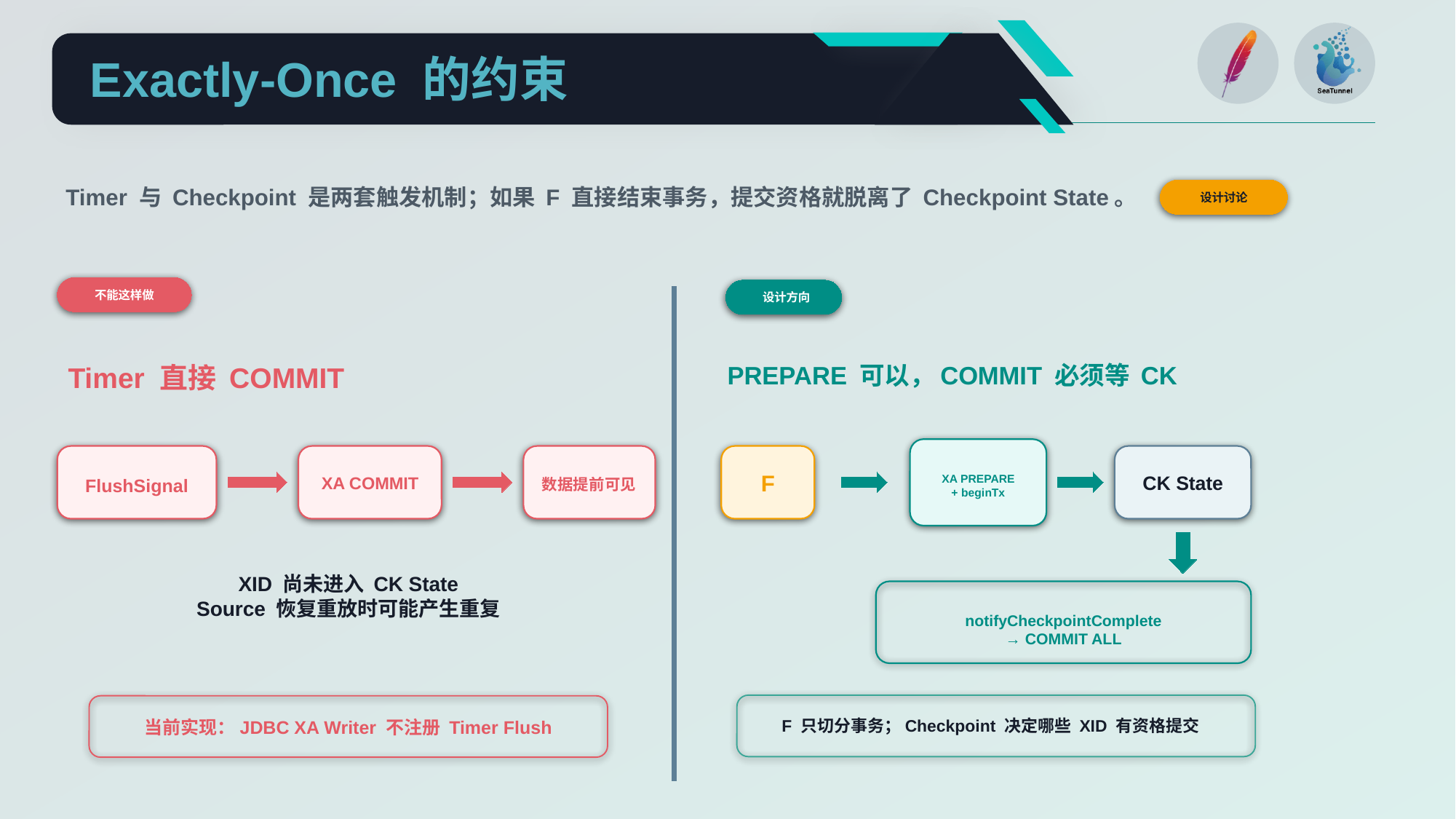

Exactly-Once 的约束
Timer 与 Checkpoint 是两套触发机制；如果 F 直接结束事务，提交资格就脱离了 Checkpoint State。

设计讨论

不能这样做
设计方向

Timer 直接 COMMIT
PREPARE 可以，COMMIT 必须等 CK

XA COMMIT
F
CK State
数据提前可见
FlushSignal
XA PREPARE
+ beginTx

XID 尚未进入 CK State
Source 恢复重放时可能产生重复

notifyCheckpointComplete
→ COMMIT ALL

F 只切分事务；Checkpoint 决定哪些 XID 有资格提交
当前实现：JDBC XA Writer 不注册 Timer Flush